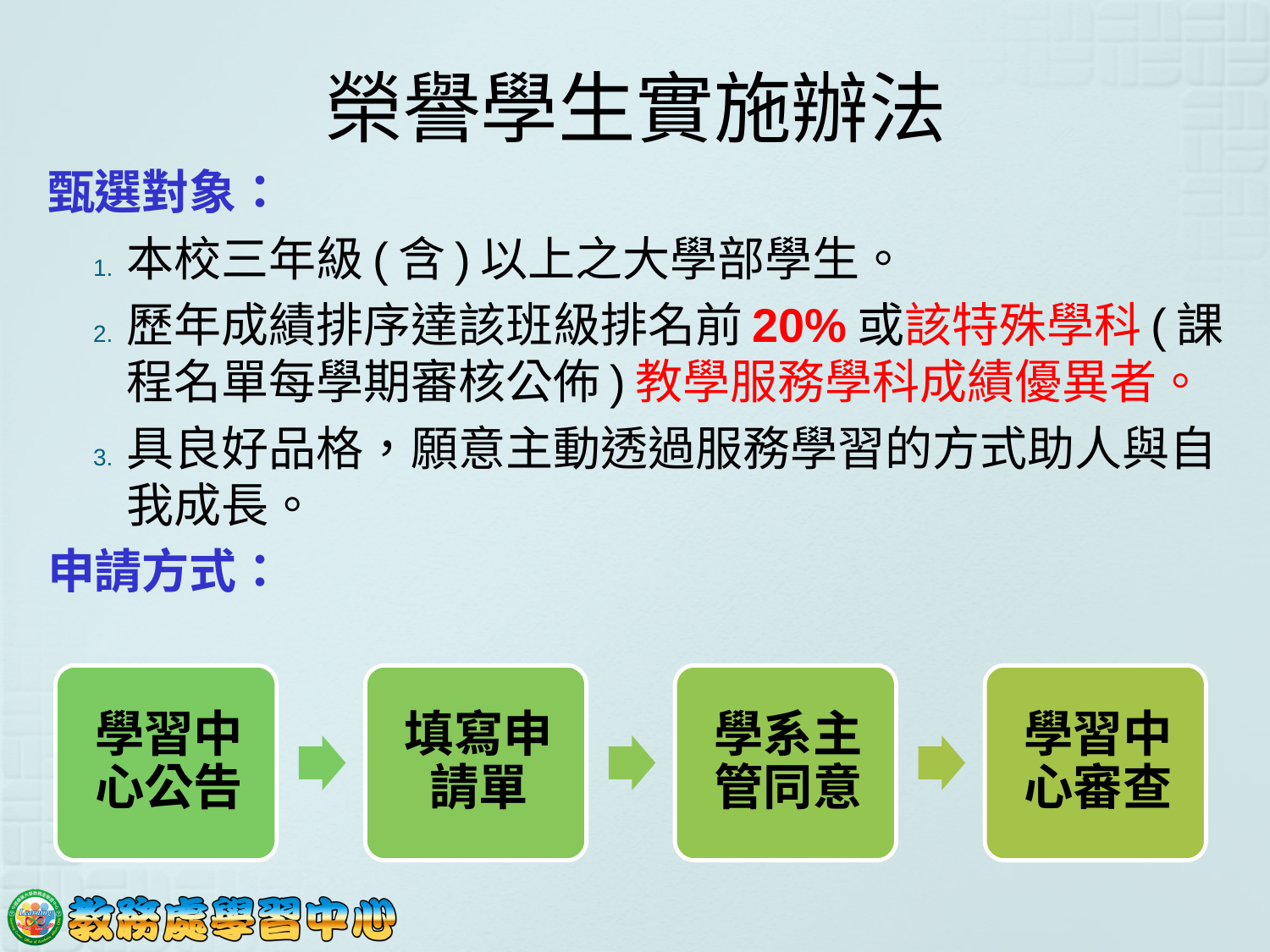

# 榮譽學生實施辦法
甄選對象：
本校三年級(含)以上之大學部學生。
歷年成績排序達該班級排名前20%或該特殊學科(課程名單每學期審核公佈)教學服務學科成績優異者。
具良好品格，願意主動透過服務學習的方式助人與自我成長。
申請方式：
學習中心公告

填寫申請單

學系主管同意

學習中心審查